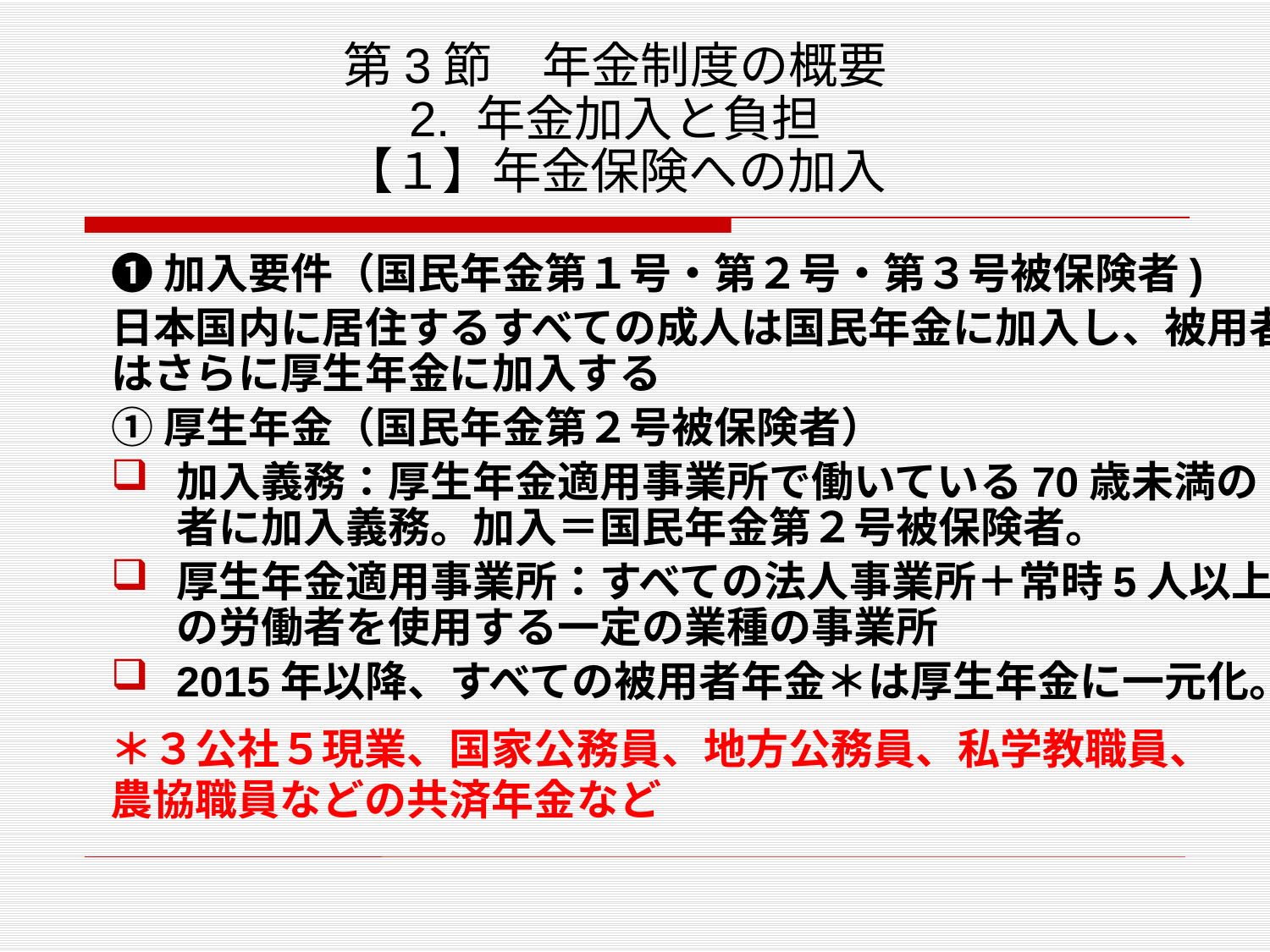

# 第3節　年金制度の概要 2. 年金加入と負担 【１】年金保険への加入
❶加入要件（国民年金第１号・第２号・第３号被保険者)
日本国内に居住するすべての成人は国民年金に加入し、被用者はさらに厚生年金に加入する
①厚生年金（国民年金第２号被保険者）
加入義務：厚生年金適用事業所で働いている70歳未満の者に加入義務。加入＝国民年金第２号被保険者。
厚生年金適用事業所：すべての法人事業所＋常時5人以上の労働者を使用する一定の業種の事業所
2015年以降、すべての被用者年金＊は厚生年金に一元化。

＊３公社５現業、国家公務員、地方公務員、私学教職員、農協職員などの共済年金など